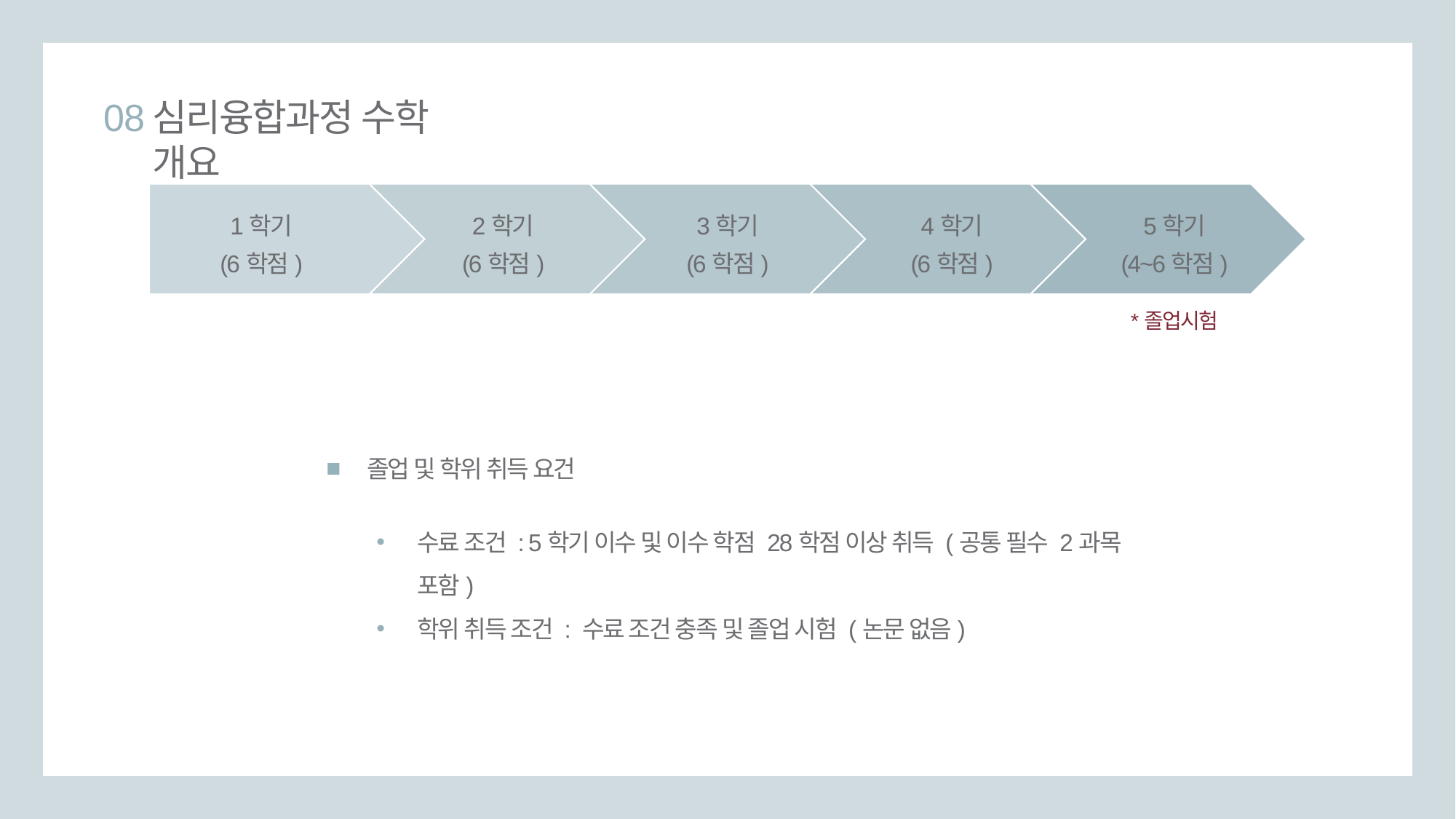

08
심리융합과정 수학 개요

1학기
(6학점)
2학기
(6학점)
3학기
(6학점)
4학기
(6학점)
5학기
(4~6학점)
*졸업시험
졸업 및 학위 취득 요건
수료 조건 : 5학기 이수 및 이수 학점 28학점 이상 취득 (공통 필수 2과목 포함)
학위 취득 조건 : 수료 조건 충족 및 졸업 시험 (논문 없음)